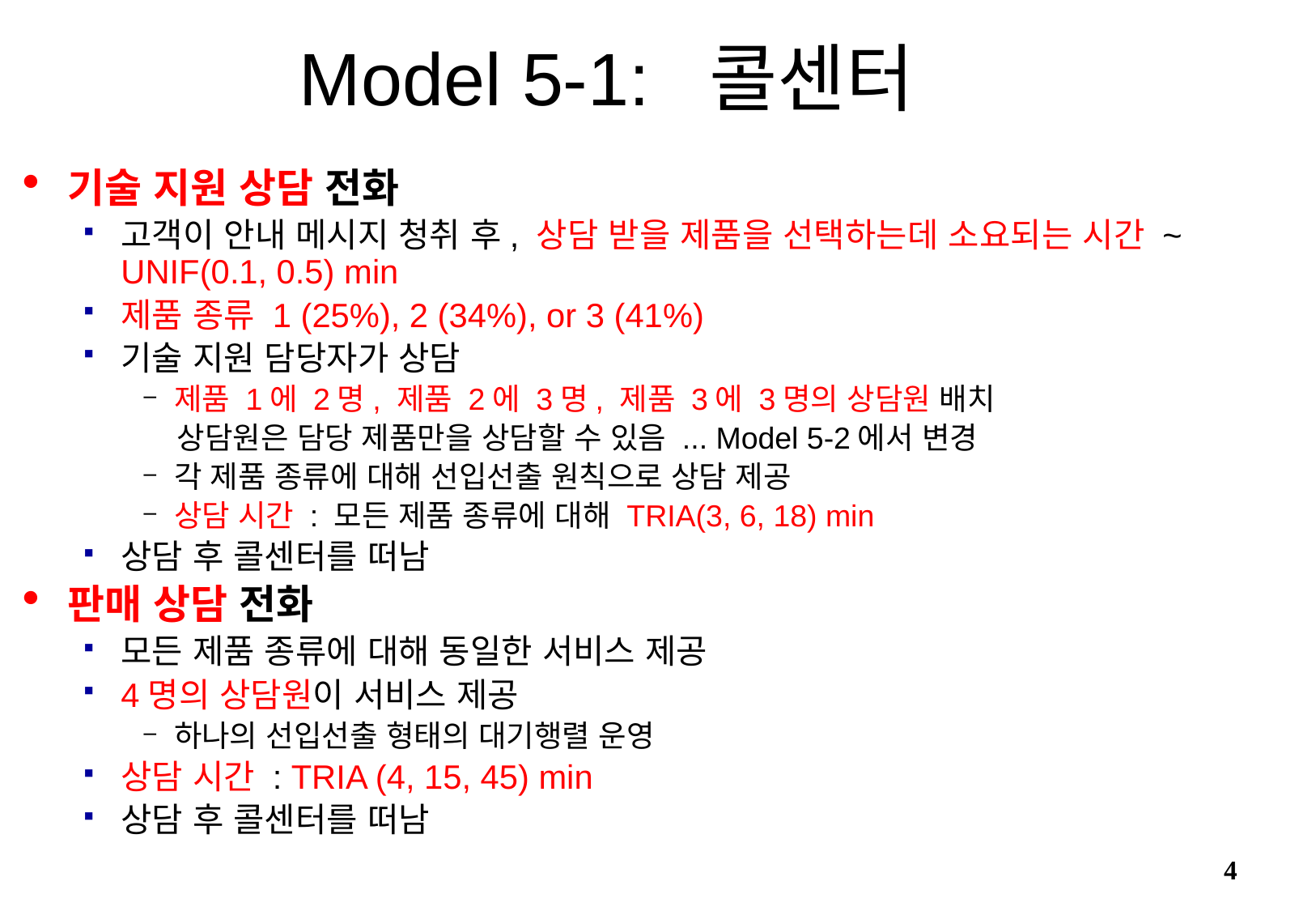

Model 5-1:  콜센터
기술 지원 상담 전화
고객이 안내 메시지 청취 후, 상담 받을 제품을 선택하는데 소요되는 시간 ~ UNIF(0.1, 0.5) min
제품 종류 1 (25%), 2 (34%), or 3 (41%)
기술 지원 담당자가 상담
제품 1에 2명, 제품 2에 3명, 제품 3에 3명의 상담원 배치
상담원은 담당 제품만을 상담할 수 있음 ... Model 5-2에서 변경
각 제품 종류에 대해 선입선출 원칙으로 상담 제공
상담 시간 : 모든 제품 종류에 대해 TRIA(3, 6, 18) min
상담 후 콜센터를 떠남
판매 상담 전화
모든 제품 종류에 대해 동일한 서비스 제공
4명의 상담원이 서비스 제공
하나의 선입선출 형태의 대기행렬 운영
상담 시간 : TRIA (4, 15, 45) min
상담 후 콜센터를 떠남
4